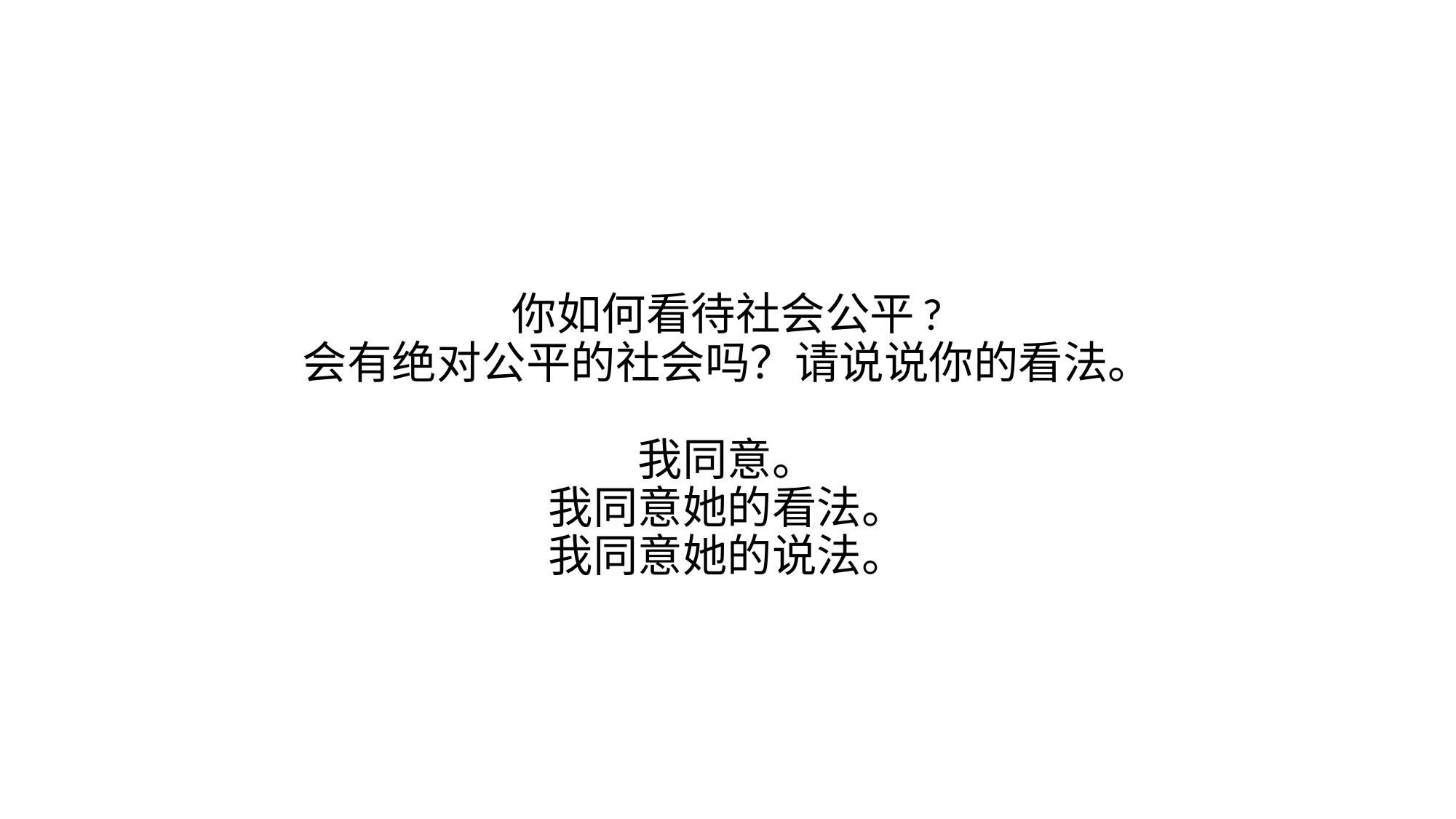

# 你如何看待社会公平? 会有绝对公平的社会吗？请说说你的看法。 我同意。 我同意她的看法。 我同意她的说法。